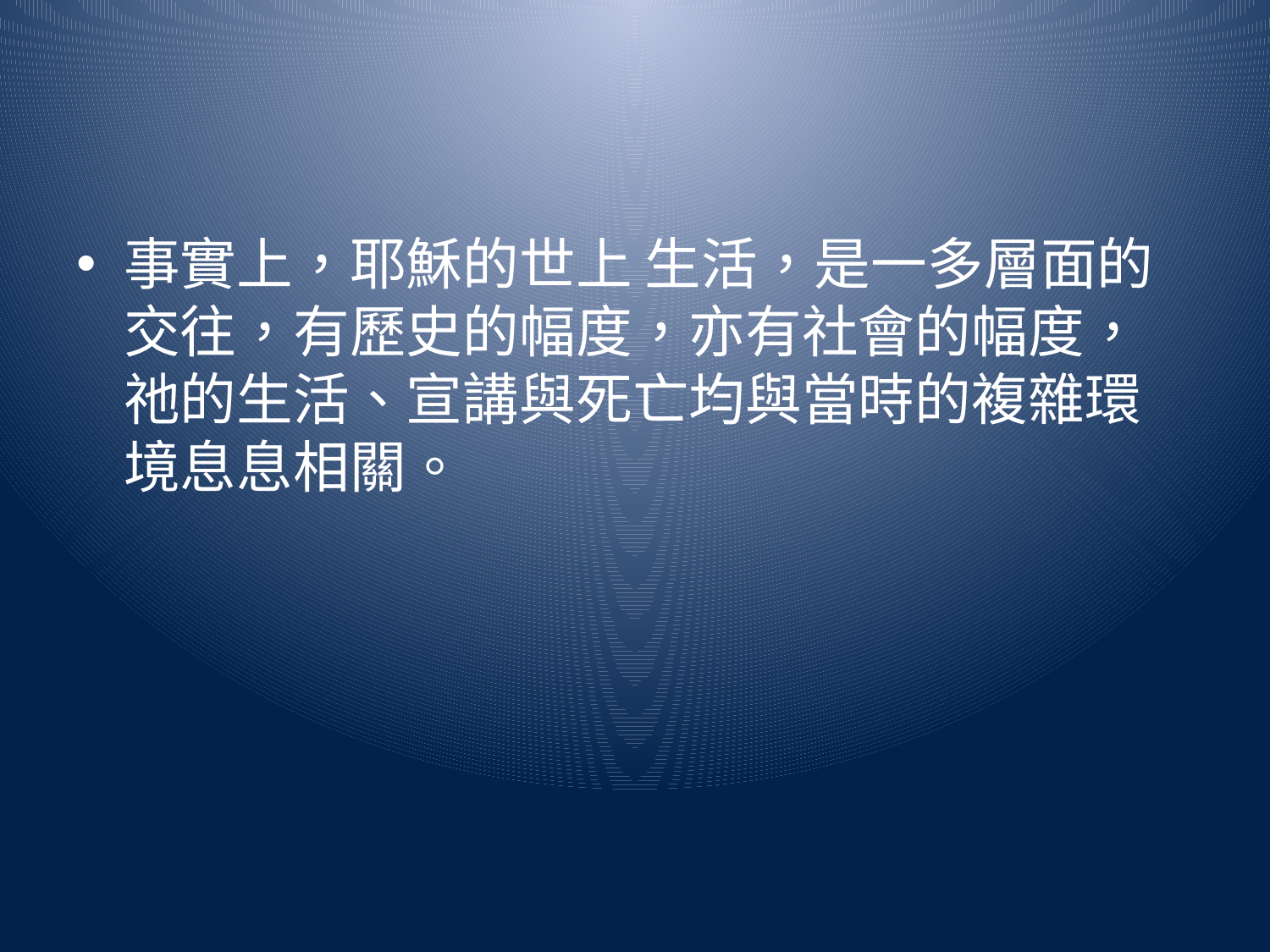

#
事實上，耶穌的世上 生活，是一多層面的交往，有歷史的幅度，亦有社會的幅度，祂的生活、宣講與死亡均與當時的複雜環境息息相關。